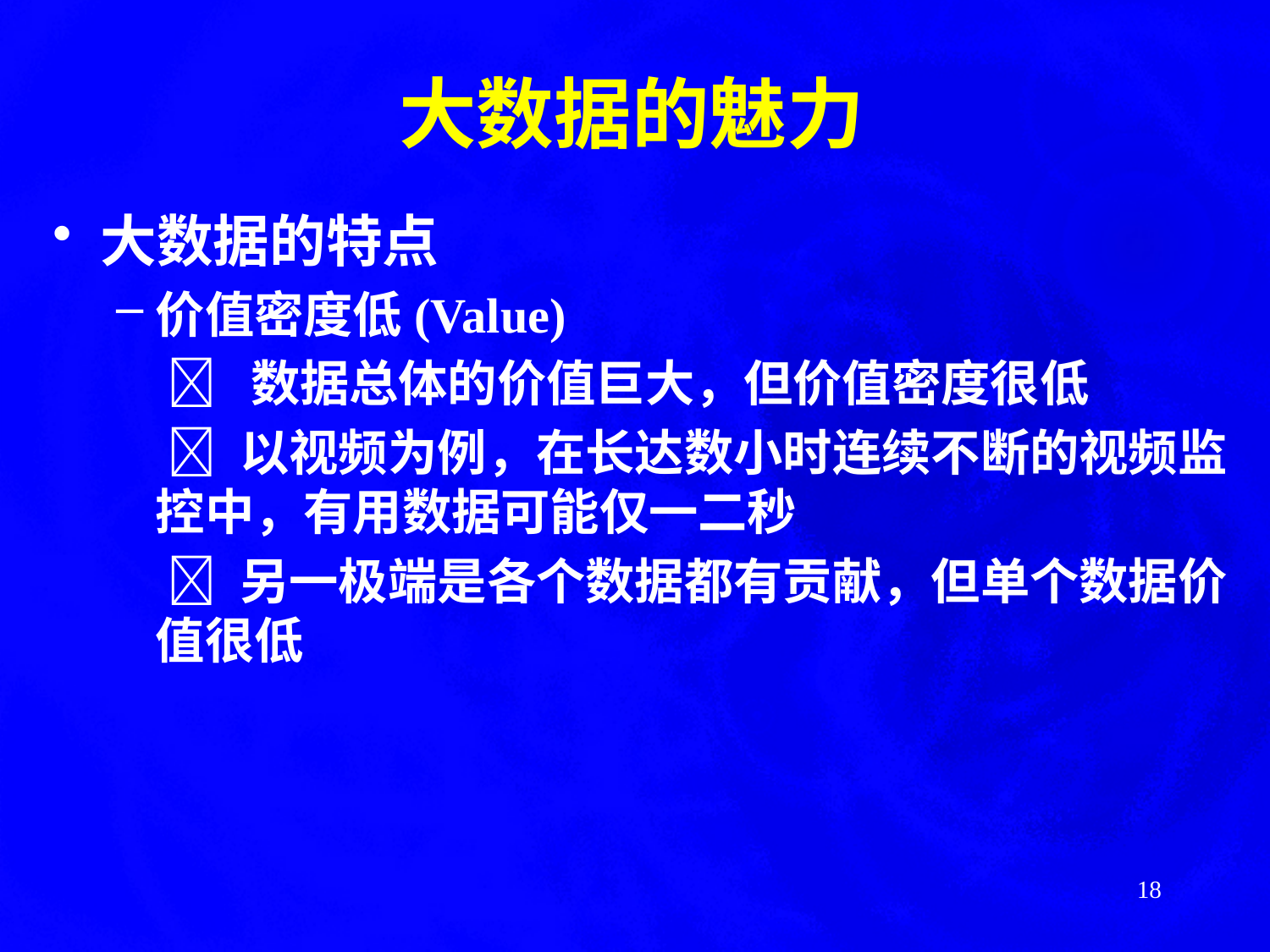

# 大数据的魅力
大数据的特点
价值密度低(Value)
	 •  数据总体的价值巨大，但价值密度很低
	 • 以视频为例，在长达数小时连续不断的视频监控中，有用数据可能仅一二秒
	 • 另一极端是各个数据都有贡献，但单个数据价值很低
18